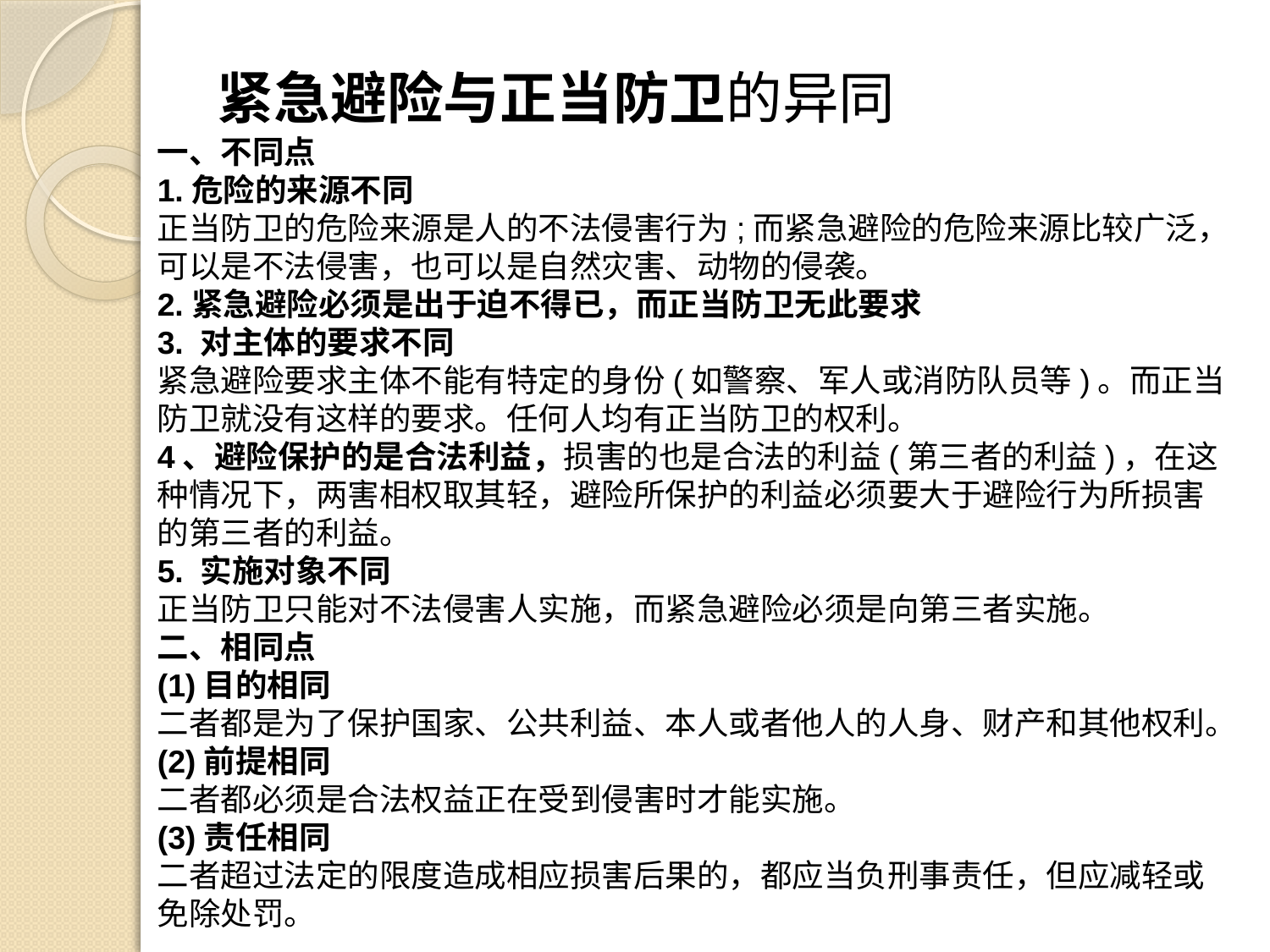

紧急避险与正当防卫的异同
一、不同点
1.危险的来源不同
正当防卫的危险来源是人的不法侵害行为;而紧急避险的危险来源比较广泛，可以是不法侵害，也可以是自然灾害、动物的侵袭。
2.紧急避险必须是出于迫不得已，而正当防卫无此要求
3. 对主体的要求不同
紧急避险要求主体不能有特定的身份(如警察、军人或消防队员等)。而正当防卫就没有这样的要求。任何人均有正当防卫的权利。
4、避险保护的是合法利益，损害的也是合法的利益(第三者的利益)，在这种情况下，两害相权取其轻，避险所保护的利益必须要大于避险行为所损害的第三者的利益。
5. 实施对象不同
正当防卫只能对不法侵害人实施，而紧急避险必须是向第三者实施。
二、相同点
(1)目的相同
二者都是为了保护国家、公共利益、本人或者他人的人身、财产和其他权利。
(2)前提相同
二者都必须是合法权益正在受到侵害时才能实施。
(3)责任相同
二者超过法定的限度造成相应损害后果的，都应当负刑事责任，但应减轻或免除处罚。